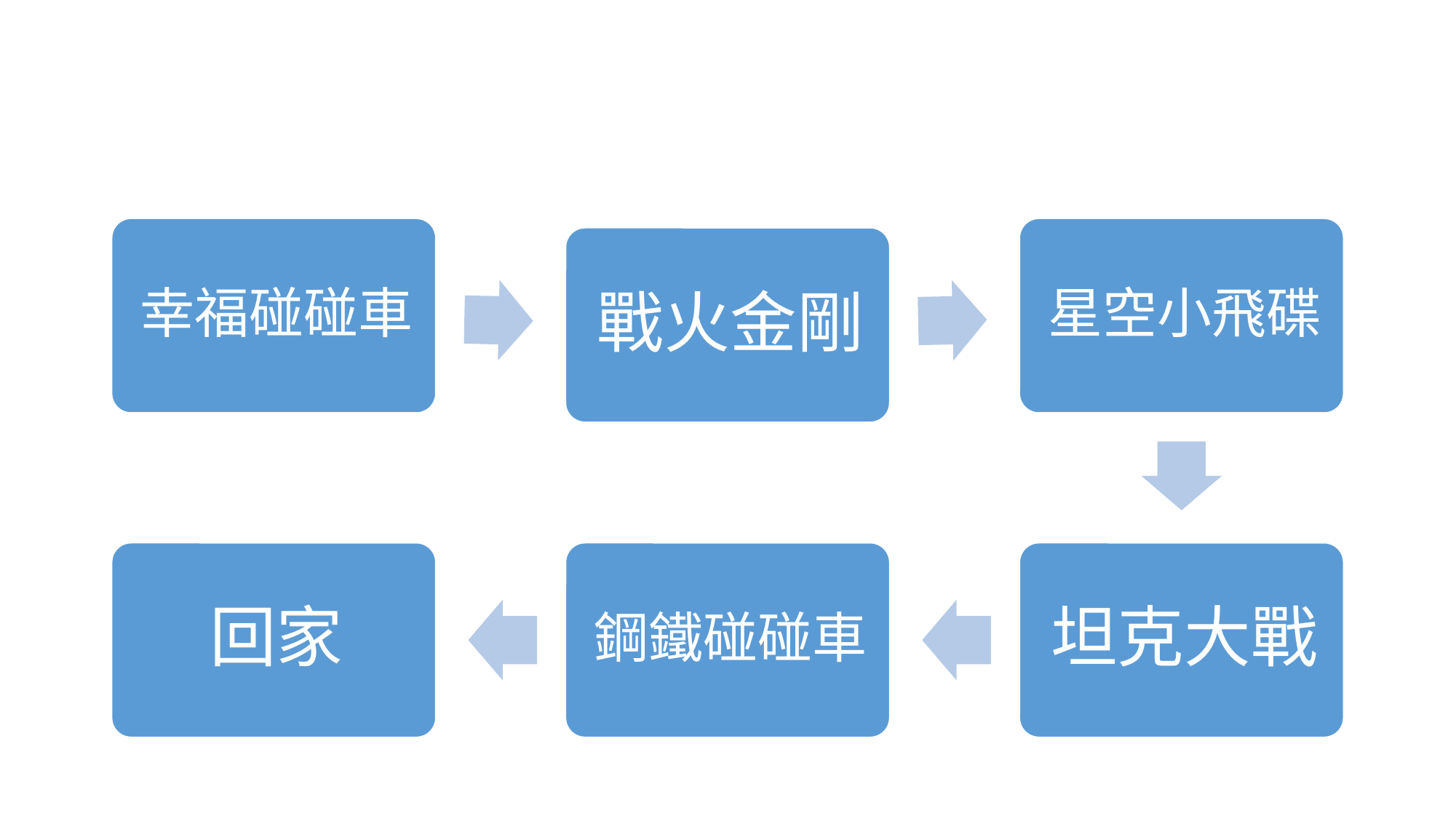

#
幸福碰碰車

戰火金剛

星空小飛碟

坦克大戰

鋼鐵碰碰車

回家